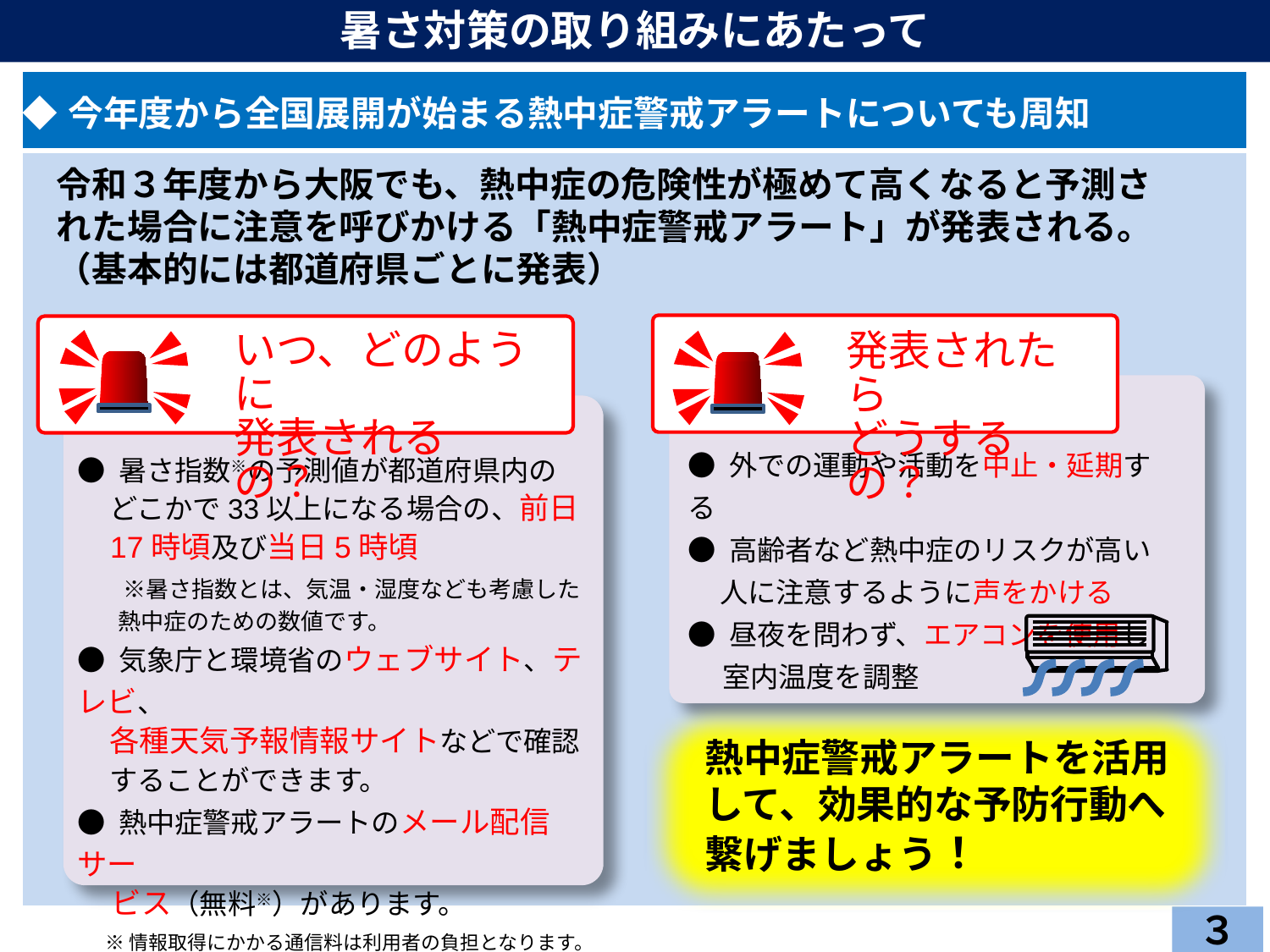

暑さ対策の取り組みにあたって
| ◆今年度から全国展開が始まる熱中症警戒アラートについても周知 |
| --- |
|  |
令和３年度から大阪でも、熱中症の危険性が極めて高くなると予測された場合に注意を呼びかける「熱中症警戒アラート」が発表される。（基本的には都道府県ごとに発表）

いつ、どのように
発表されるの？
発表されたら
どうするの？

● 外での運動や活動を中止・延期する
● 高齢者など熱中症のリスクが高い
    人に注意するように声をかける
● 昼夜を問わず、エアコンを使用し
　 室内温度を調整
● 暑さ指数※の予測値が都道府県内の
    どこかで33以上になる場合の、前日
    17時頃及び当日5時頃
　　※暑さ指数とは、気温・湿度なども考慮した
       熱中症のための数値です。
● 気象庁と環境省のウェブサイト、テレビ、
    各種天気予報情報サイトなどで確認
    することができます。
● 熱中症警戒アラートのメール配信サー
    ビス（無料※）があります。
　※ 情報取得にかかる通信料は利用者の負担となります。

熱中症警戒アラートを活用
して、効果的な予防行動へ
繋げましょう！
３